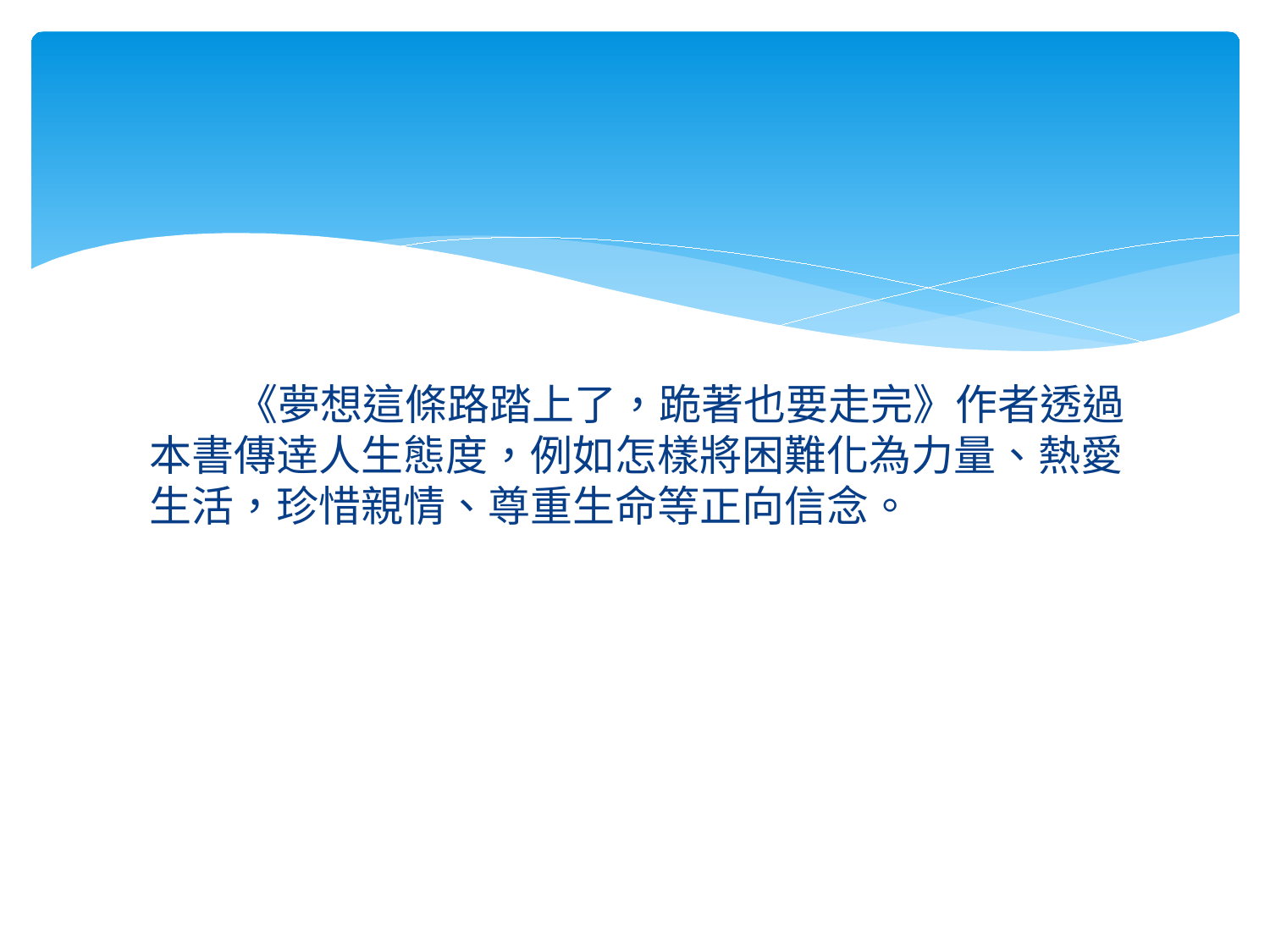

#
        《夢想這條路踏上了，跪著也要走完》作者透過本書傳逹人生態度，例如怎樣將困難化為力量、熱愛生活，珍惜親情、尊重生命等正向信念。